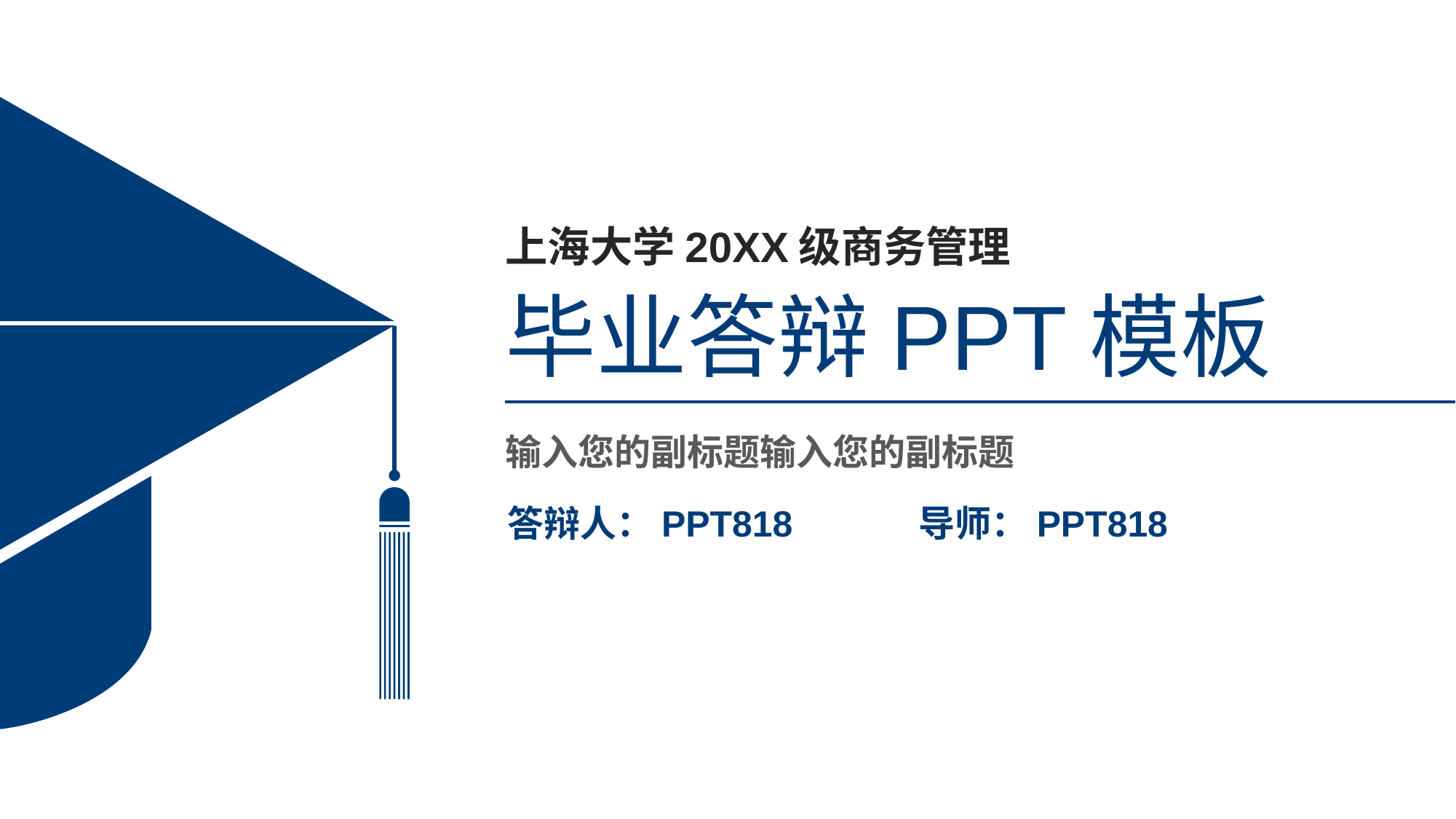

上海大学20XX级商务管理
毕业答辩PPT模板
输入您的副标题输入您的副标题
答辩人：PPT818
导师：PPT818